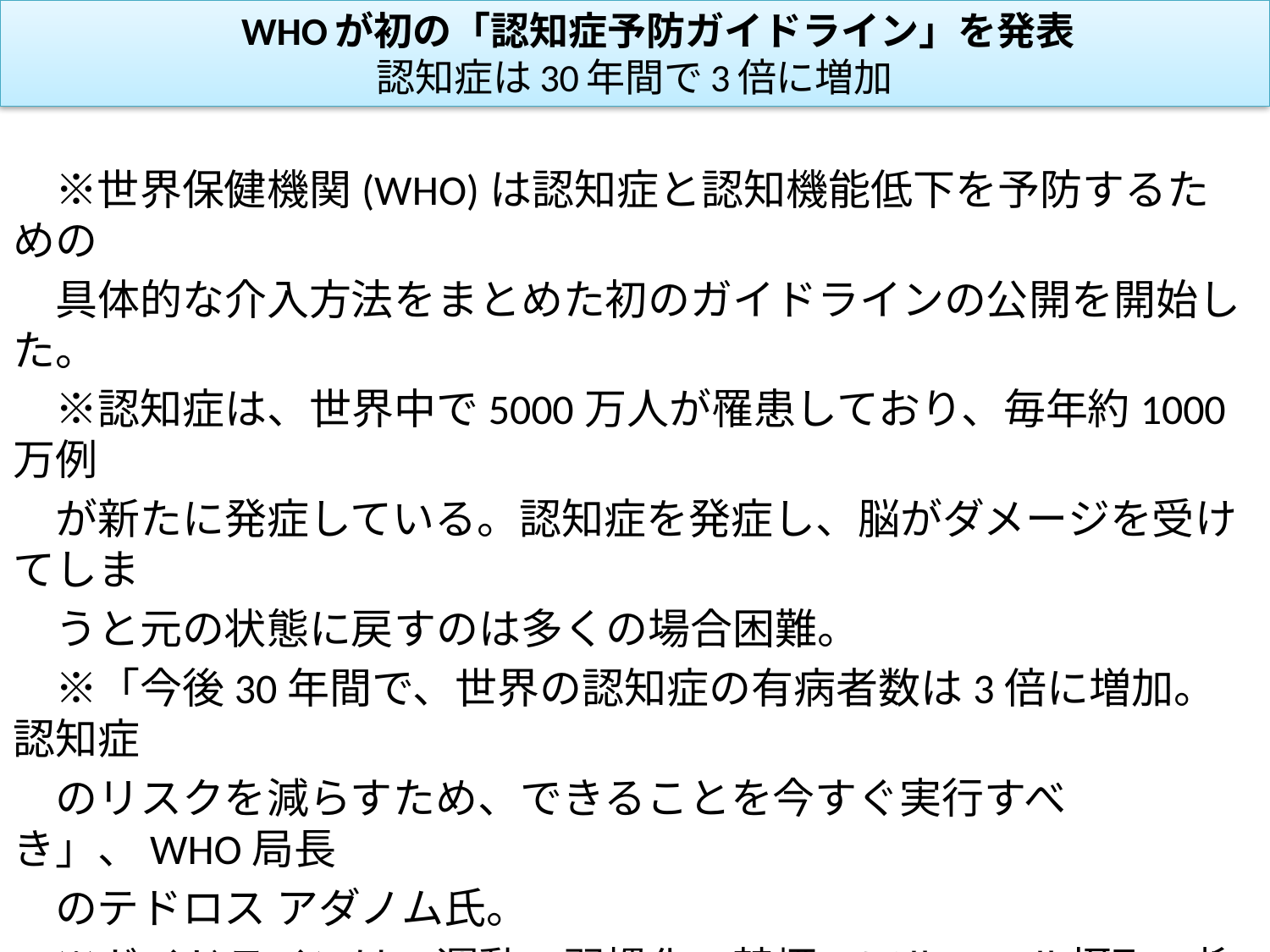

# WHOが初の「認知症予防ガイドライン」を発表 認知症は30年間で3倍に増加
　※世界保健機関(WHO)は認知症と認知機能低下を予防するための
　具体的な介入方法をまとめた初のガイドラインの公開を開始した。
　※認知症は、世界中で5000万人が罹患しており、毎年約1000万例
　が新たに発症している。認知症を発症し、脳がダメージを受けてしま
　うと元の状態に戻すのは多くの場合困難。
　※「今後30年間で、世界の認知症の有病者数は3倍に増加。認知症
　のリスクを減らすため、できることを今すぐ実行すべき」、WHO局長
　のテドロス アダノム氏。
　※ガイドラインは、運動の習慣化、禁煙、アルコール摂取の抑制、健
　康的な食事、血圧・コレステロール・血糖値のコントロールにより、認
　知症の発症リスクを減らすことが可能。身体に良いことは脳にとって
　も良いことが示されている。